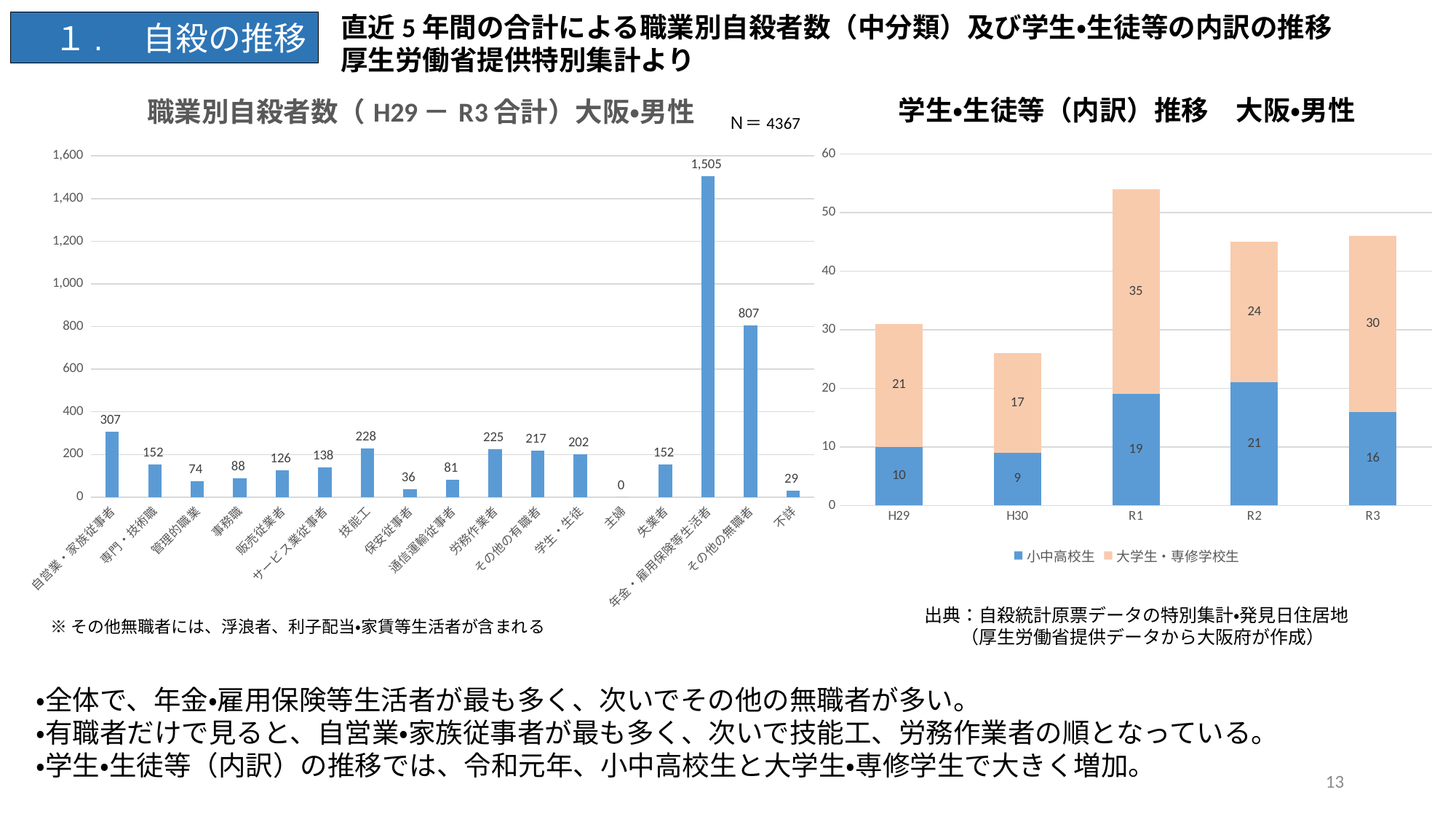

直近5年間の合計による職業別自殺者数（中分類）及び学生・生徒等の内訳の推移
厚生労働省提供特別集計より
　１.　自殺の推移

### Chart: 職業別自殺者数（H29－R3合計）大阪・男性

| Category |  |
|---|---|
| 自営業・家族従事者 | 307.0 |
| 専門・技術職 | 152.0 |
| 管理的職業 | 74.0 |
| 事務職 | 88.0 |
| 販売従業者 | 126.0 |
| サービス業従事者 | 138.0 |
| 技能工 | 228.0 |
| 保安従事者 | 36.0 |
| 通信運輸従事者 | 81.0 |
| 労務作業者 | 225.0 |
| その他の有職者 | 217.0 |
| 学生・生徒 | 202.0 |
| 主婦 | 0.0 |
| 失業者 | 152.0 |
| 年金・雇用保険等生活者 | 1505.0 |
| その他の無職者 | 807.0 |
| 不詳 | 29.0 |

### Chart: 学生・生徒等（内訳）推移　大阪・男性

| Category | 小中高校生 | 大学生・専修学校生 |
|---|---|---|
| H29 | 10.0 | 21.0 |
| H30 | 9.0 | 17.0 |
| R1 | 19.0 | 35.0 |
| R2 | 21.0 | 24.0 |
| R3 | 16.0 | 30.0 |
Ｎ＝4367
出典：自殺統計原票データの特別集計・発見日住居地
　　（厚生労働省提供データから大阪府が作成）
※その他無職者には、浮浪者、利子配当・家賃等生活者が含まれる
・全体で、年金・雇用保険等生活者が最も多く、次いでその他の無職者が多い。
・有職者だけで見ると、自営業・家族従事者が最も多く、次いで技能工、労務作業者の順となっている。
・学生・生徒等（内訳）の推移では、令和元年、小中高校生と大学生・専修学生で大きく増加。
13